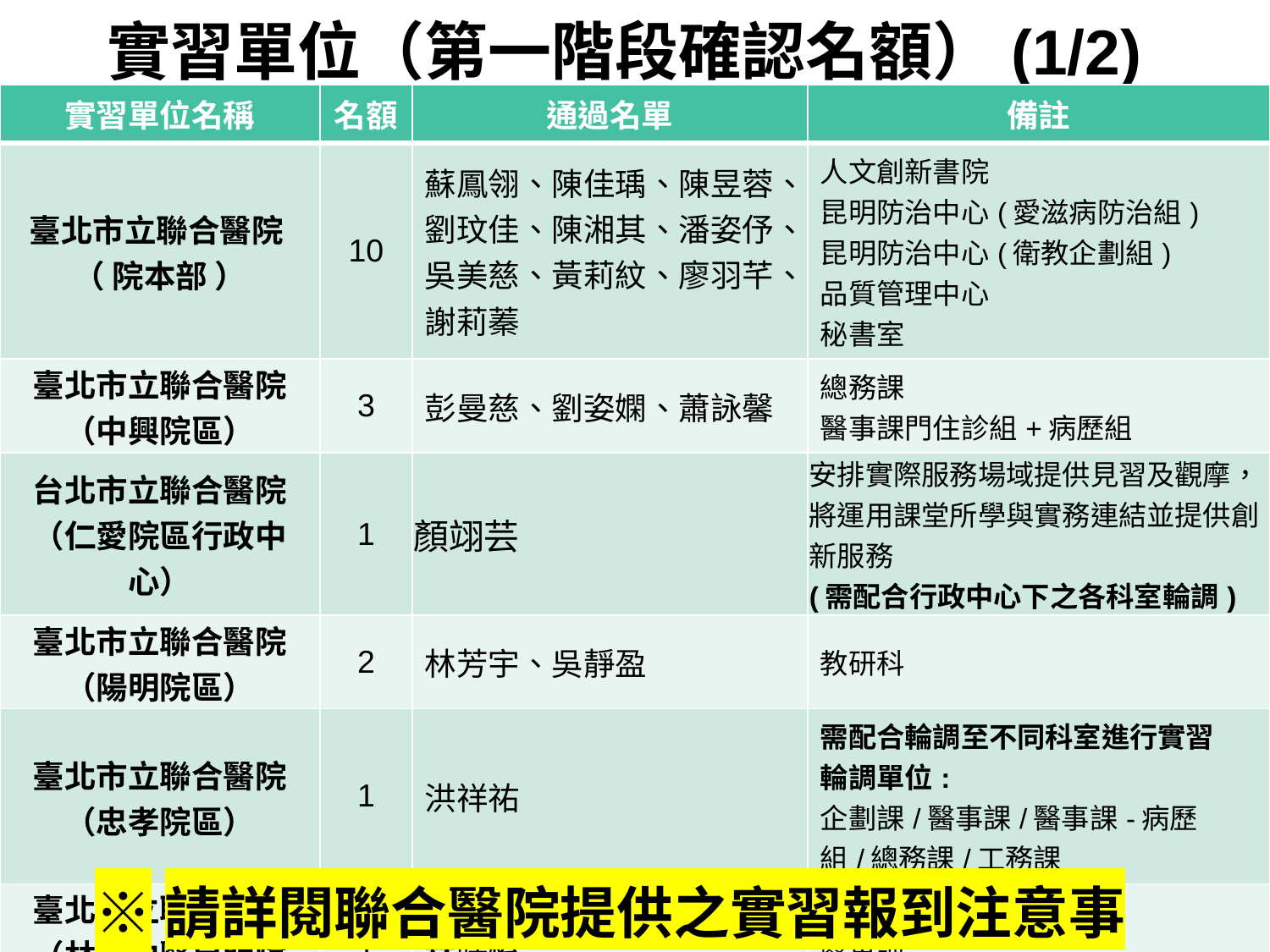

# 實習單位（第一階段確認名額）(1/2)
| 實習單位名稱 | 名額 | 通過名單 | 備註 |
| --- | --- | --- | --- |
| 臺北市立聯合醫院 （ 院本部 ） | 10 | 蘇鳳翎、陳佳瑀、陳昱蓉、劉玟佳、陳湘其、潘姿伃、吳美慈、黃莉紋、廖羽芊、謝莉蓁 | 人文創新書院 昆明防治中心(愛滋病防治組) 昆明防治中心(衛教企劃組) 品質管理中心 秘書室 |
| 臺北市立聯合醫院（中興院區） | 3 | 彭曼慈、劉姿嫻、蕭詠馨 | 總務課 醫事課門住診組+病歷組 |
| 台北市立聯合醫院（仁愛院區行政中心） | 1 | 顏翊芸 | 安排實際服務場域提供見習及觀摩，將運用課堂所學與實務連結並提供創新服務 (需配合行政中心下之各科室輪調) |
| 臺北市立聯合醫院（陽明院區） | 2 | 林芳宇、吳靜盈 | 教研科 |
| 臺北市立聯合醫院 （忠孝院區） | 1 | 洪祥祐 | 需配合輪調至不同科室進行實習 輪調單位: 企劃課/醫事課/醫事課-病歷組/總務課/工務課 |
| 臺北市立聯合醫院 （林森中醫昆明院區） | 1 | 林晴怡 | 醫事課 |
※請詳閱聯合醫院提供之實習報到注意事項